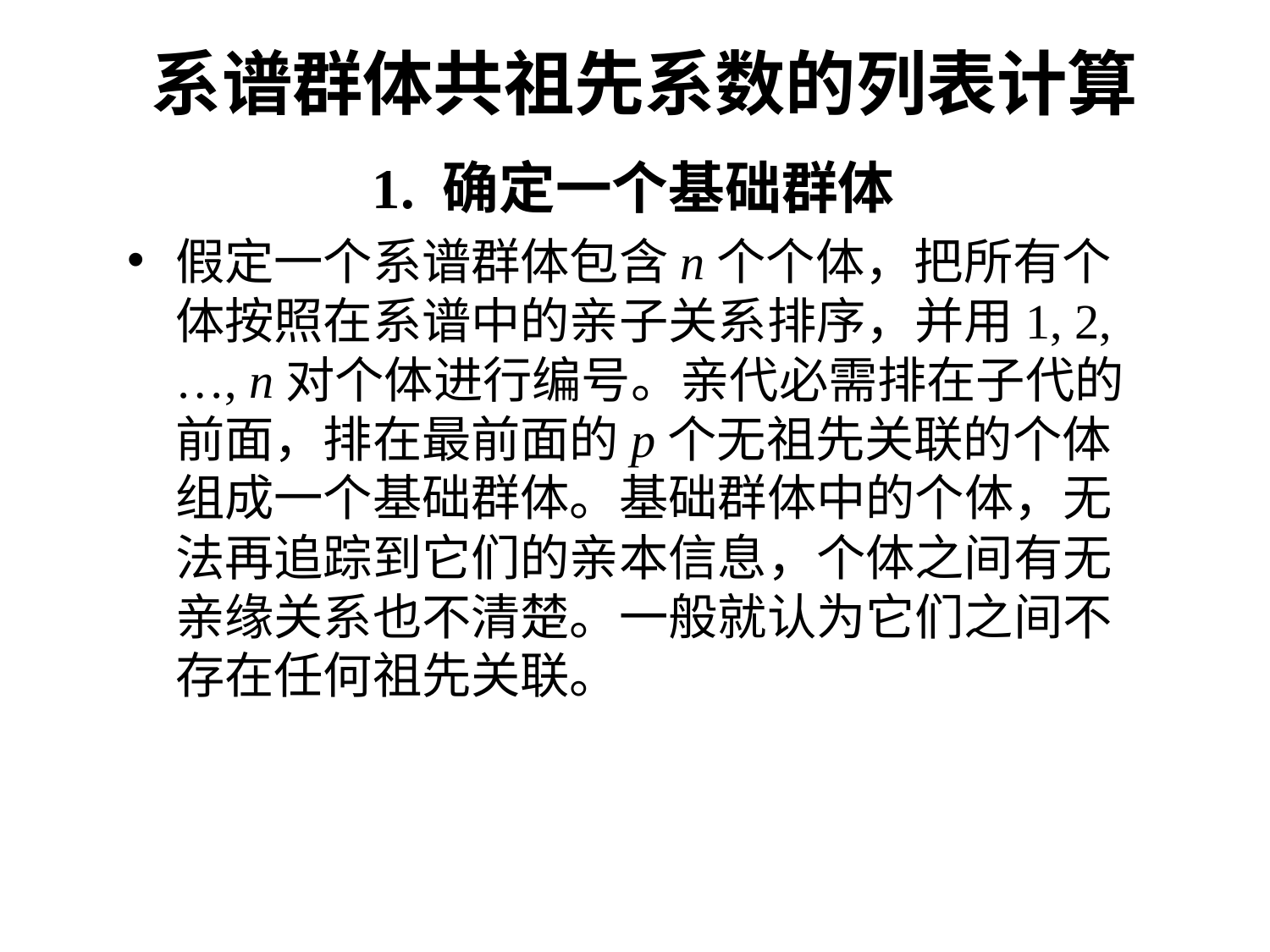

# 系谱群体共祖先系数的列表计算
1. 确定一个基础群体
假定一个系谱群体包含n个个体，把所有个体按照在系谱中的亲子关系排序，并用1, 2, …, n对个体进行编号。亲代必需排在子代的前面，排在最前面的p个无祖先关联的个体组成一个基础群体。基础群体中的个体，无法再追踪到它们的亲本信息，个体之间有无亲缘关系也不清楚。一般就认为它们之间不存在任何祖先关联。